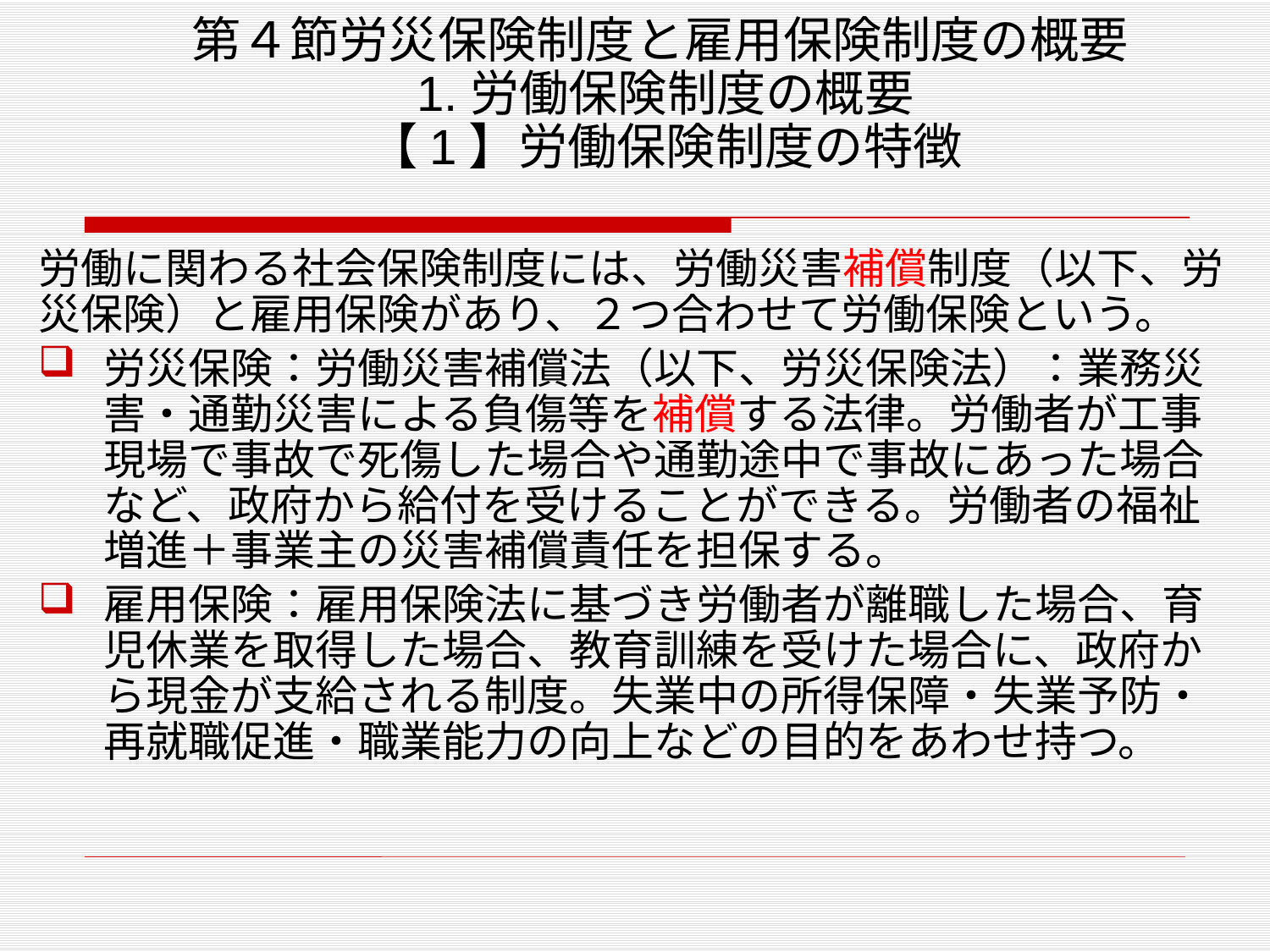

# 第４節労災保険制度と雇用保険制度の概要 1.労働保険制度の概要 【1】労働保険制度の特徴
労働に関わる社会保険制度には、労働災害補償制度（以下、労災保険）と雇用保険があり、２つ合わせて労働保険という。
労災保険：労働災害補償法（以下、労災保険法）：業務災害・通勤災害による負傷等を補償する法律。労働者が工事現場で事故で死傷した場合や通勤途中で事故にあった場合など、政府から給付を受けることができる。労働者の福祉増進＋事業主の災害補償責任を担保する。
雇用保険：雇用保険法に基づき労働者が離職した場合、育児休業を取得した場合、教育訓練を受けた場合に、政府から現金が支給される制度。失業中の所得保障・失業予防・再就職促進・職業能力の向上などの目的をあわせ持つ。